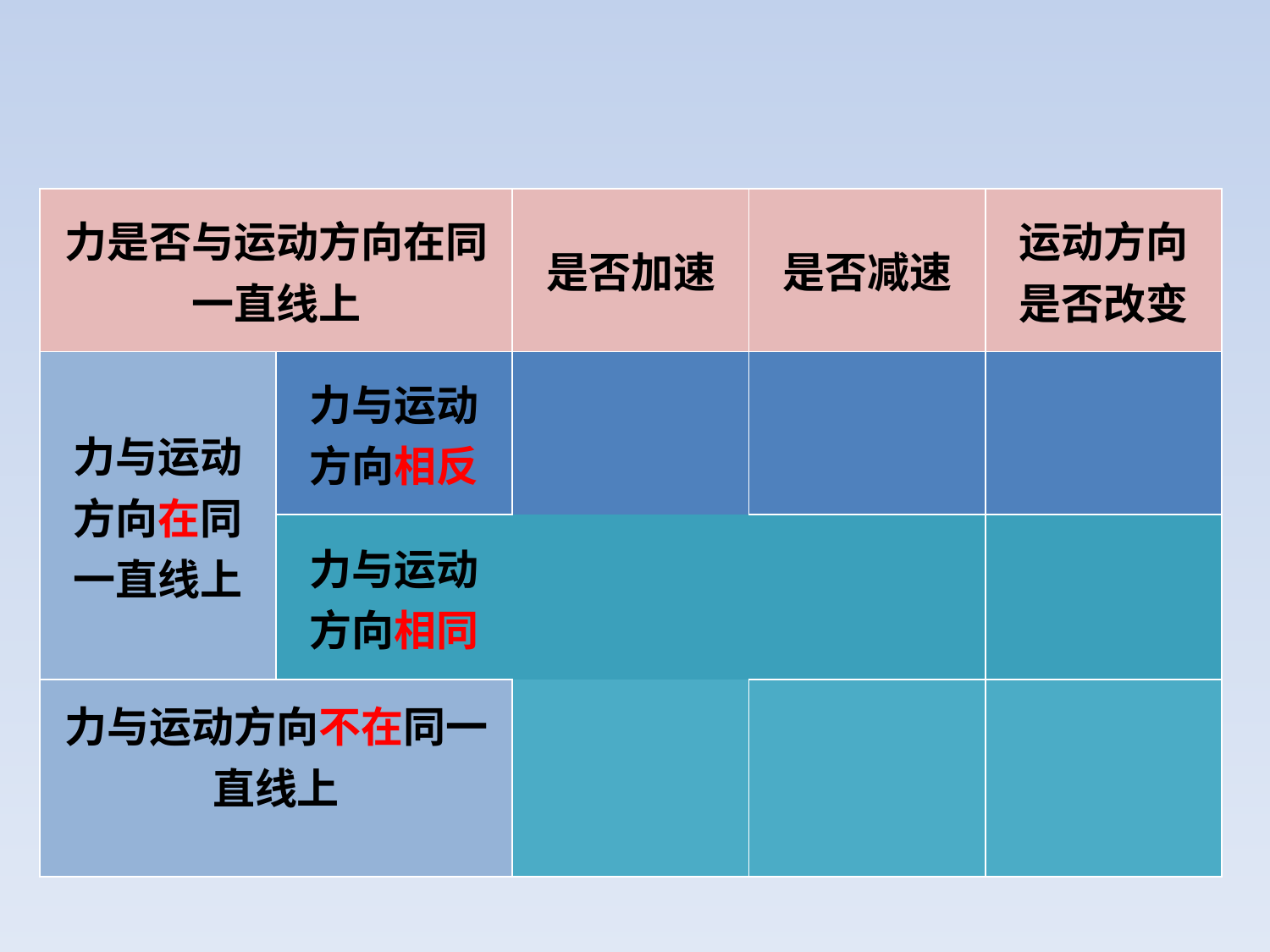

| 力是否与运动方向在同一直线上 |  | 是否加速 | 是否减速 | 运动方向是否改变 |
| --- | --- | --- | --- | --- |
| 力与运动方向在同一直线上 | 力与运动方向相反 |  |  |  |
|  | 力与运动方向相同 |  |  |  |
| 力与运动方向不在同一直线上 |  |  |  |  |